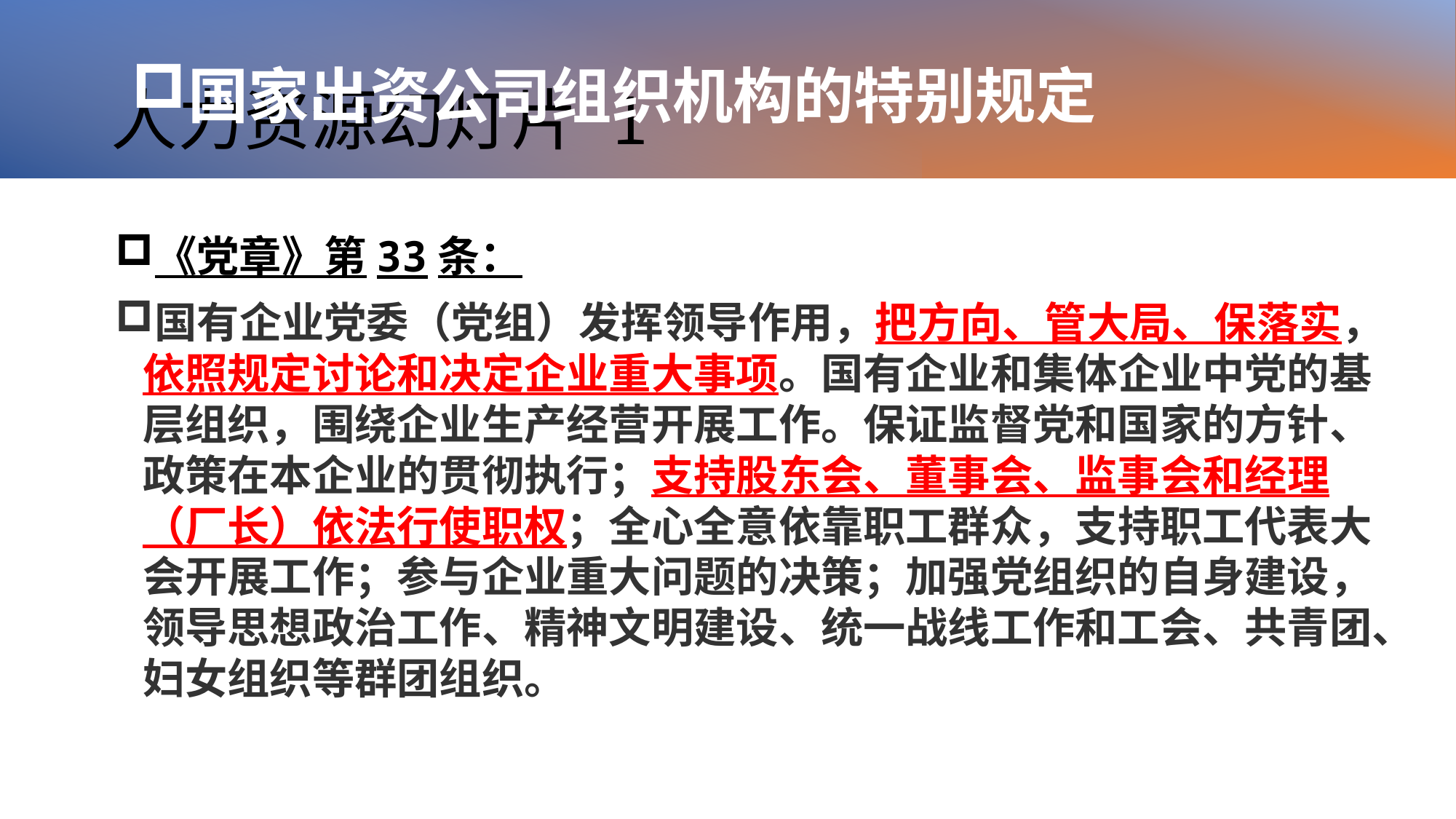

# 人力资源幻灯片 1
国家出资公司组织机构的特别规定
《党章》第33条：
国有企业党委（党组）发挥领导作用，把方向、管大局、保落实，依照规定讨论和决定企业重大事项。国有企业和集体企业中党的基层组织，围绕企业生产经营开展工作。保证监督党和国家的方针、政策在本企业的贯彻执行；支持股东会、董事会、监事会和经理（厂长）依法行使职权；全心全意依靠职工群众，支持职工代表大会开展工作；参与企业重大问题的决策；加强党组织的自身建设，领导思想政治工作、精神文明建设、统一战线工作和工会、共青团、妇女组织等群团组织。